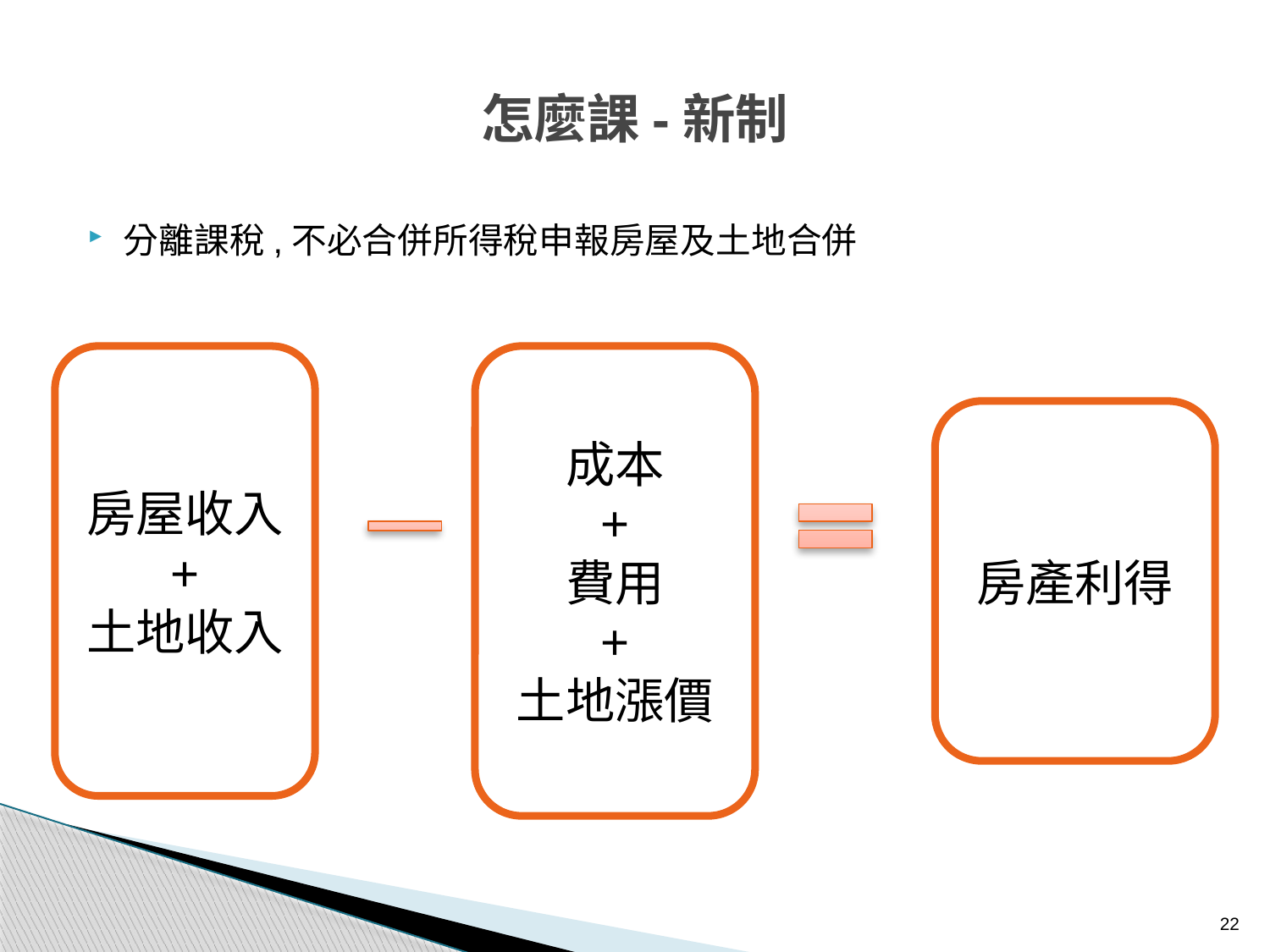

# 怎麼課-新制
分離課稅,不必合併所得稅申報房屋及土地合併
房屋收入
+
土地收入
成本
+
費用
+
土地漲價
房產利得

22